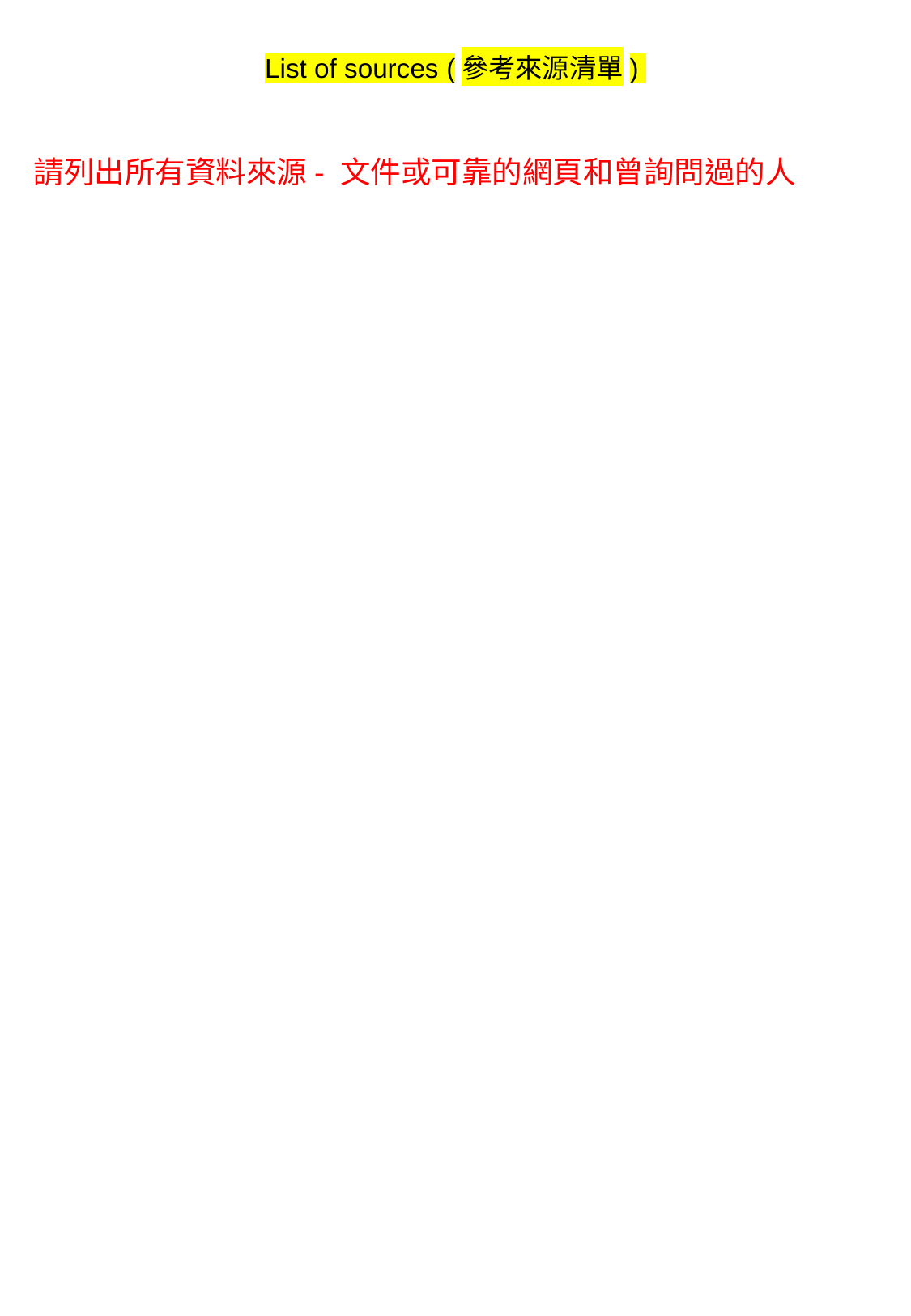

# List of sources (參考來源清單)
請列出所有資料來源- 文件或可靠的網頁和曾詢問過的人